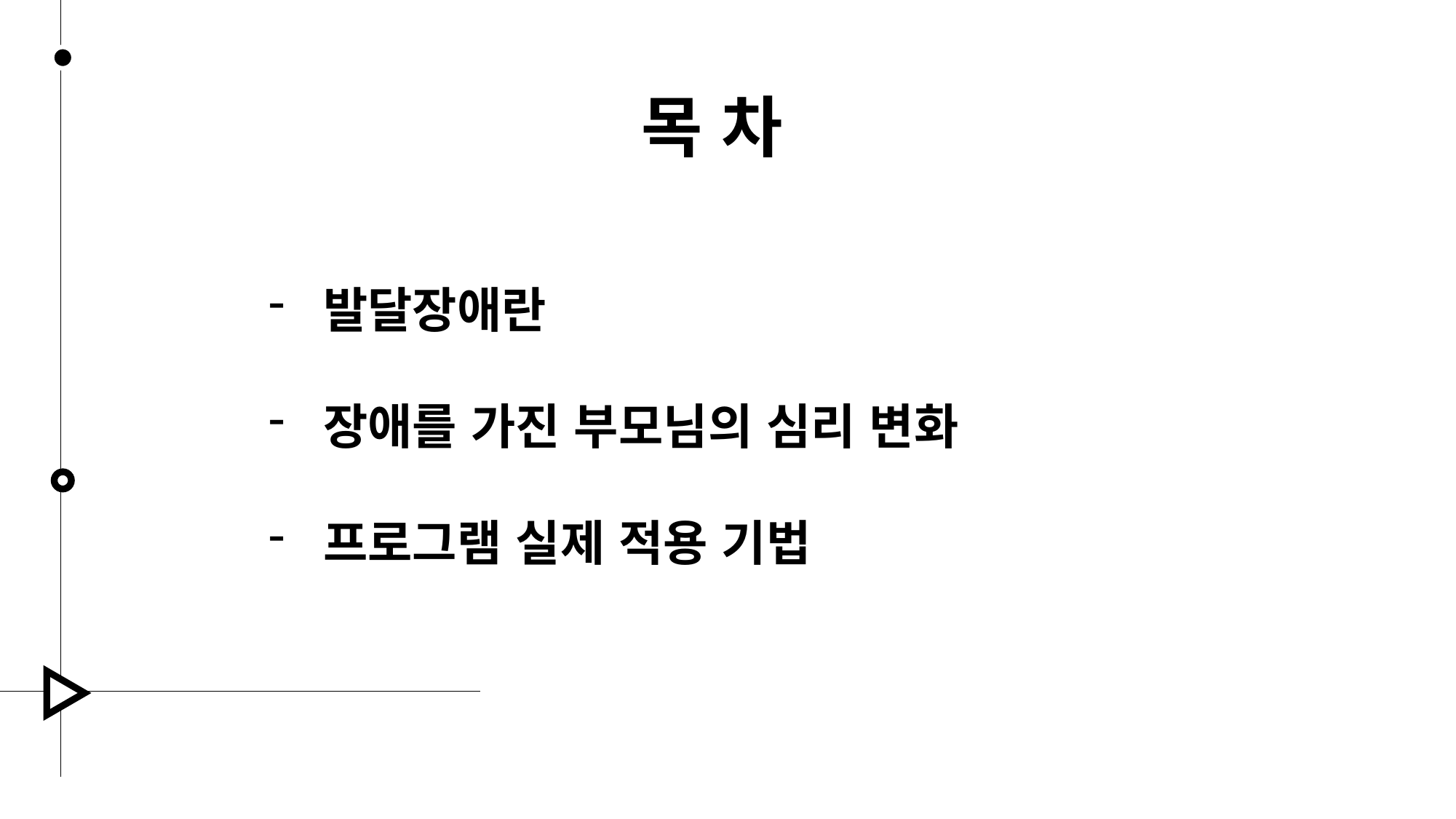

목 차
발달장애란
장애를 가진 부모님의 심리 변화
프로그램 실제 적용 기법